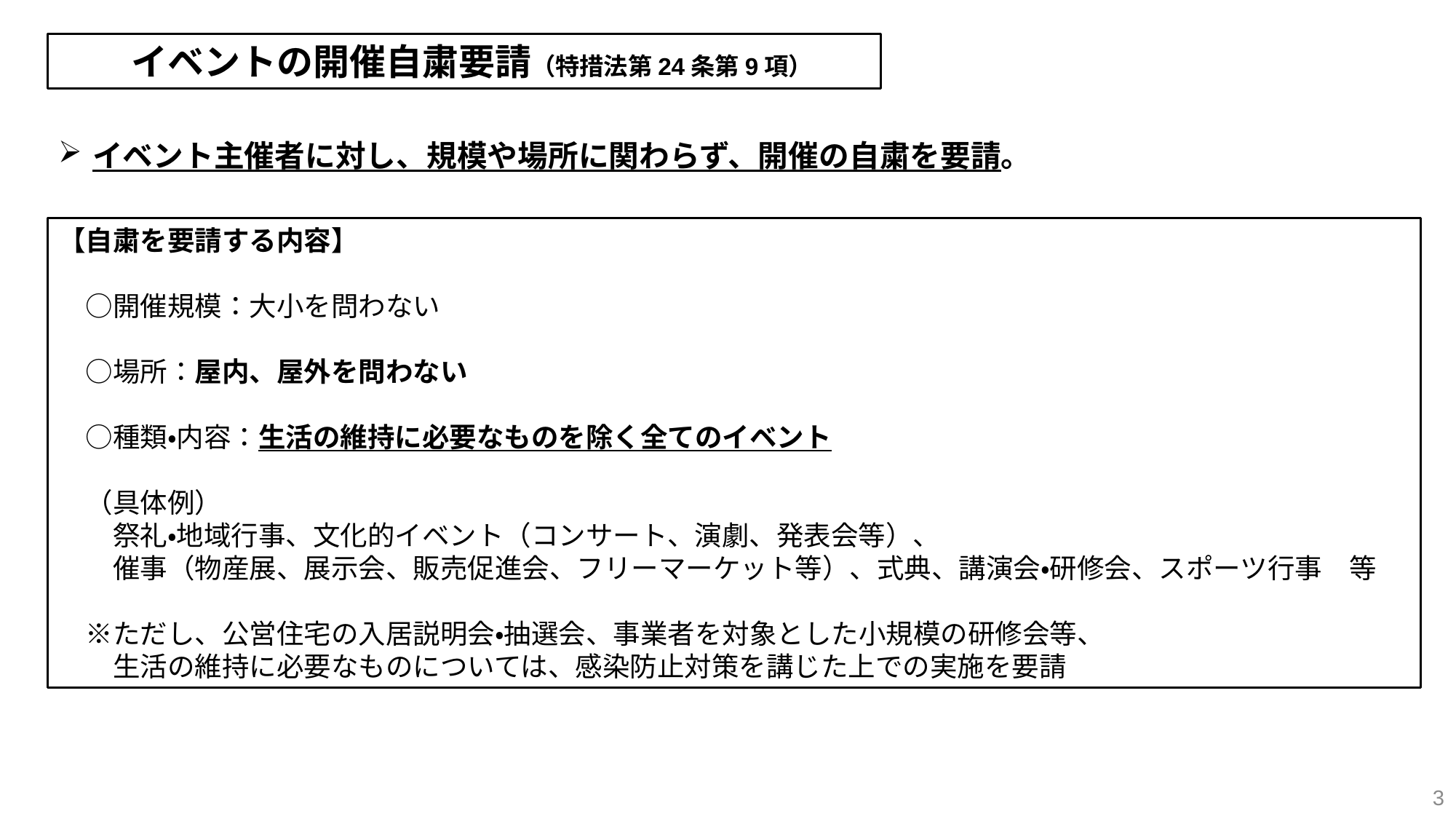

イベントの開催自粛要請（特措法第24条第9項）
イベント主催者に対し、規模や場所に関わらず、開催の自粛を要請。
【自粛を要請する内容】

　○開催規模：大小を問わない

　○場所：屋内、屋外を問わない

　○種類・内容：生活の維持に必要なものを除く全てのイベント

　（具体例）
　　祭礼・地域行事、文化的イベント（コンサート、演劇、発表会等）、
　　催事（物産展、展示会、販売促進会、フリーマーケット等）、式典、講演会・研修会、スポーツ行事　等

　※ただし、公営住宅の入居説明会・抽選会、事業者を対象とした小規模の研修会等、
　　生活の維持に必要なものについては、感染防止対策を講じた上での実施を要請
3